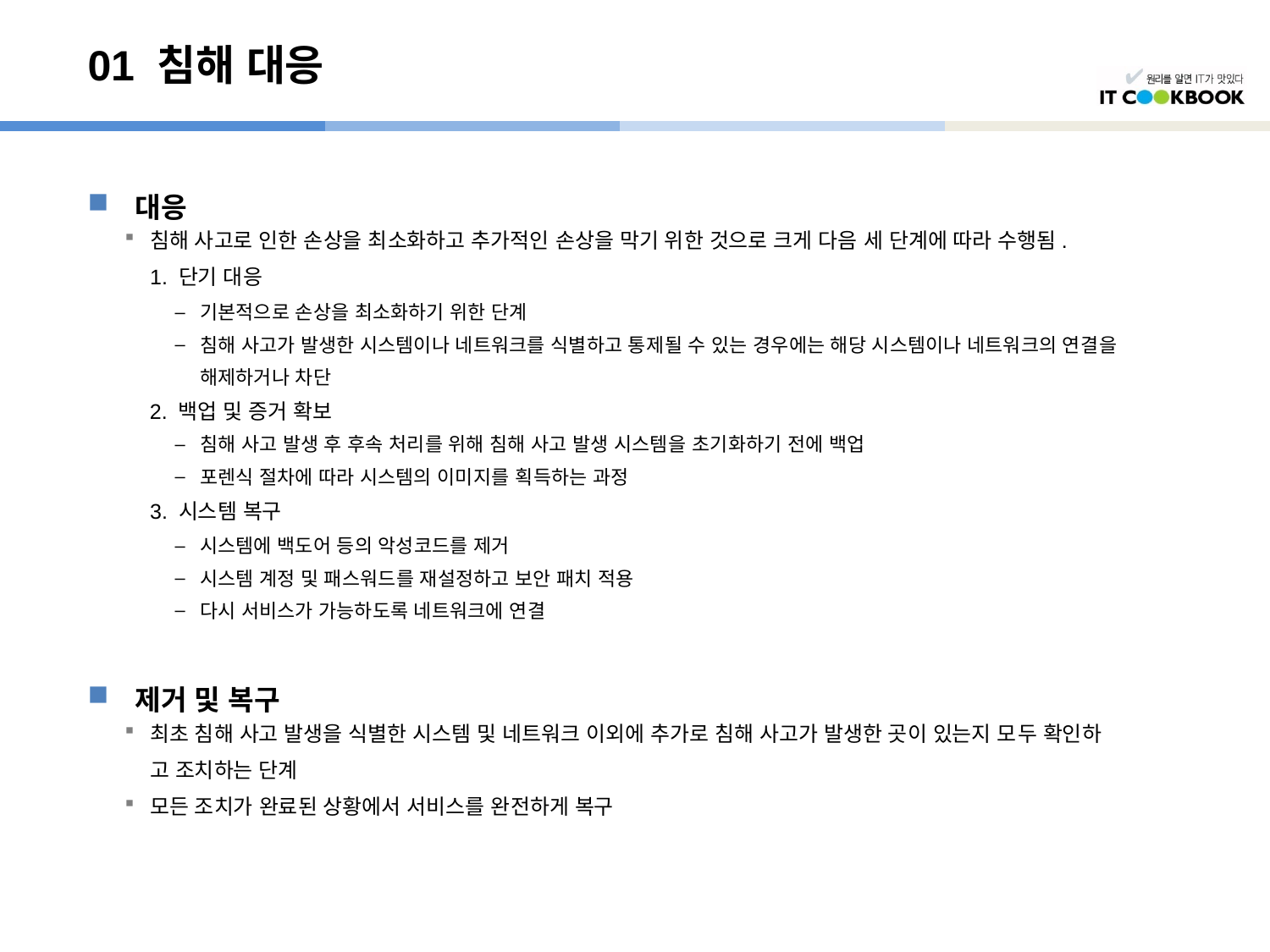

# 01 침해 대응
대응
침해 사고로 인한 손상을 최소화하고 추가적인 손상을 막기 위한 것으로 크게 다음 세 단계에 따라 수행됨.
	1. 단기 대응
기본적으로 손상을 최소화하기 위한 단계
침해 사고가 발생한 시스템이나 네트워크를 식별하고 통제될 수 있는 경우에는 해당 시스템이나 네트워크의 연결을
	해제하거나 차단
2. 백업 및 증거 확보
침해 사고 발생 후 후속 처리를 위해 침해 사고 발생 시스템을 초기화하기 전에 백업
포렌식 절차에 따라 시스템의 이미지를 획득하는 과정
	3. 시스템 복구
시스템에 백도어 등의 악성코드를 제거
시스템 계정 및 패스워드를 재설정하고 보안 패치 적용
다시 서비스가 가능하도록 네트워크에 연결

제거 및 복구
최초 침해 사고 발생을 식별한 시스템 및 네트워크 이외에 추가로 침해 사고가 발생한 곳이 있는지 모두 확인하
	고 조치하는 단계
모든 조치가 완료된 상황에서 서비스를 완전하게 복구